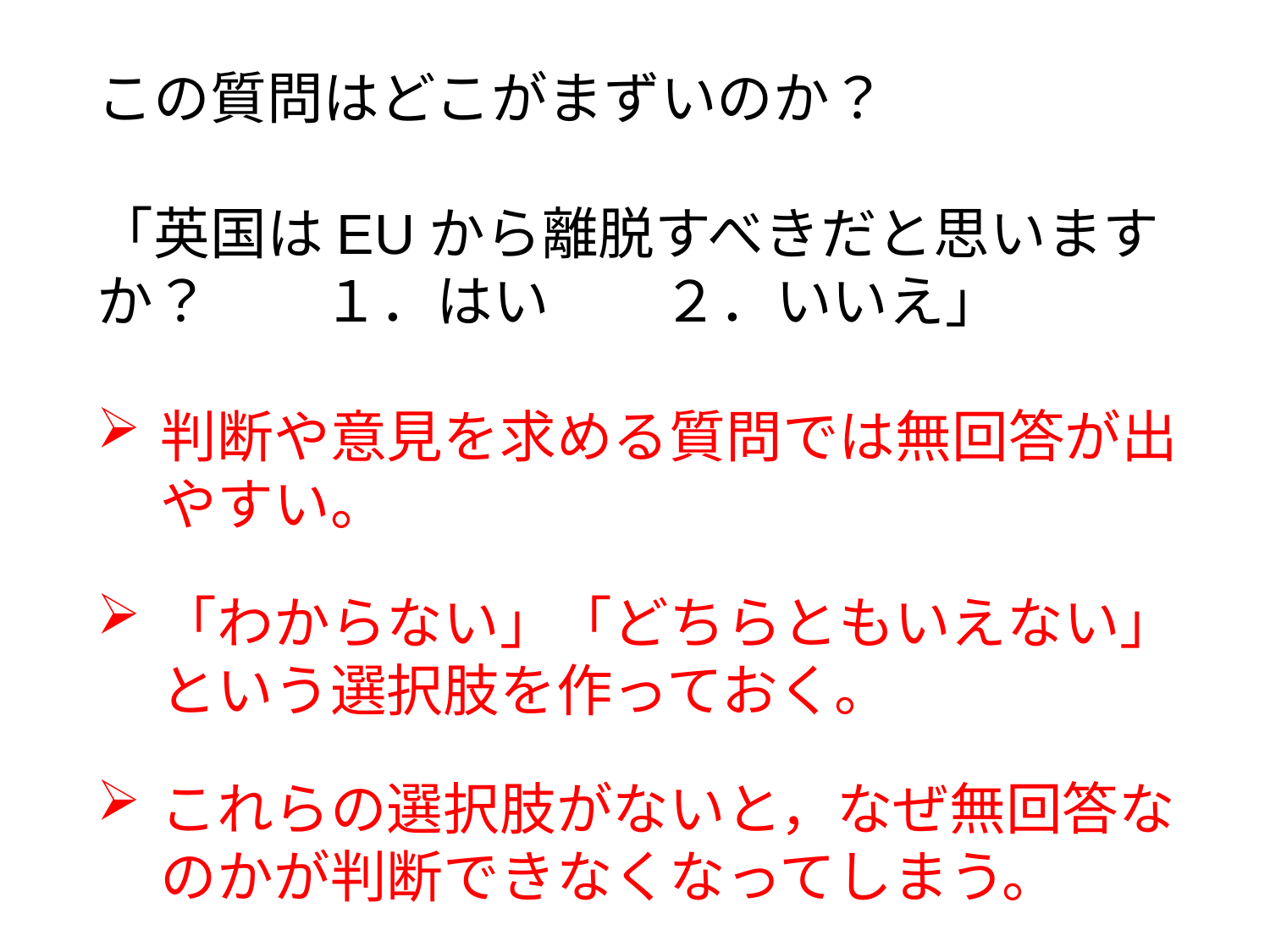

この質問はどこがまずいのか？

「英国はEUから離脱すべきだと思いますか？　　１．はい　　２．いいえ」

判断や意見を求める質問では無回答が出やすい。

「わからない」「どちらともいえない」という選択肢を作っておく。

これらの選択肢がないと，なぜ無回答なのかが判断できなくなってしまう。